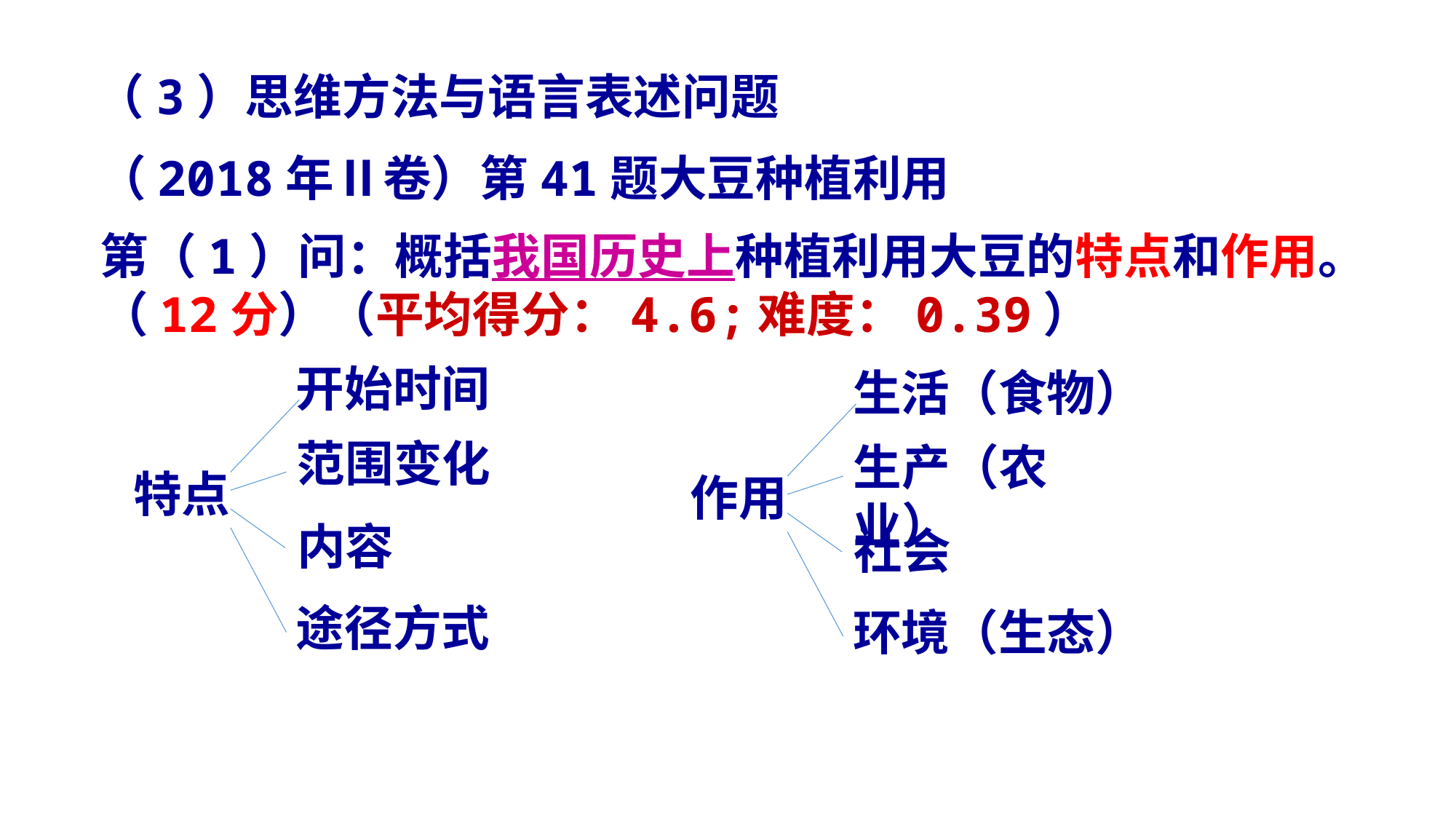

（3）思维方法与语言表述问题
（2018年Ⅱ卷）第41题大豆种植利用
第（1）问：概括我国历史上种植利用大豆的特点和作用。（12分）（平均得分：4.6;难度：0.39）
开始时间
生活（食物）
范围变化
生产（农业）
特点
作用
内容
社会
途径方式
环境（生态）